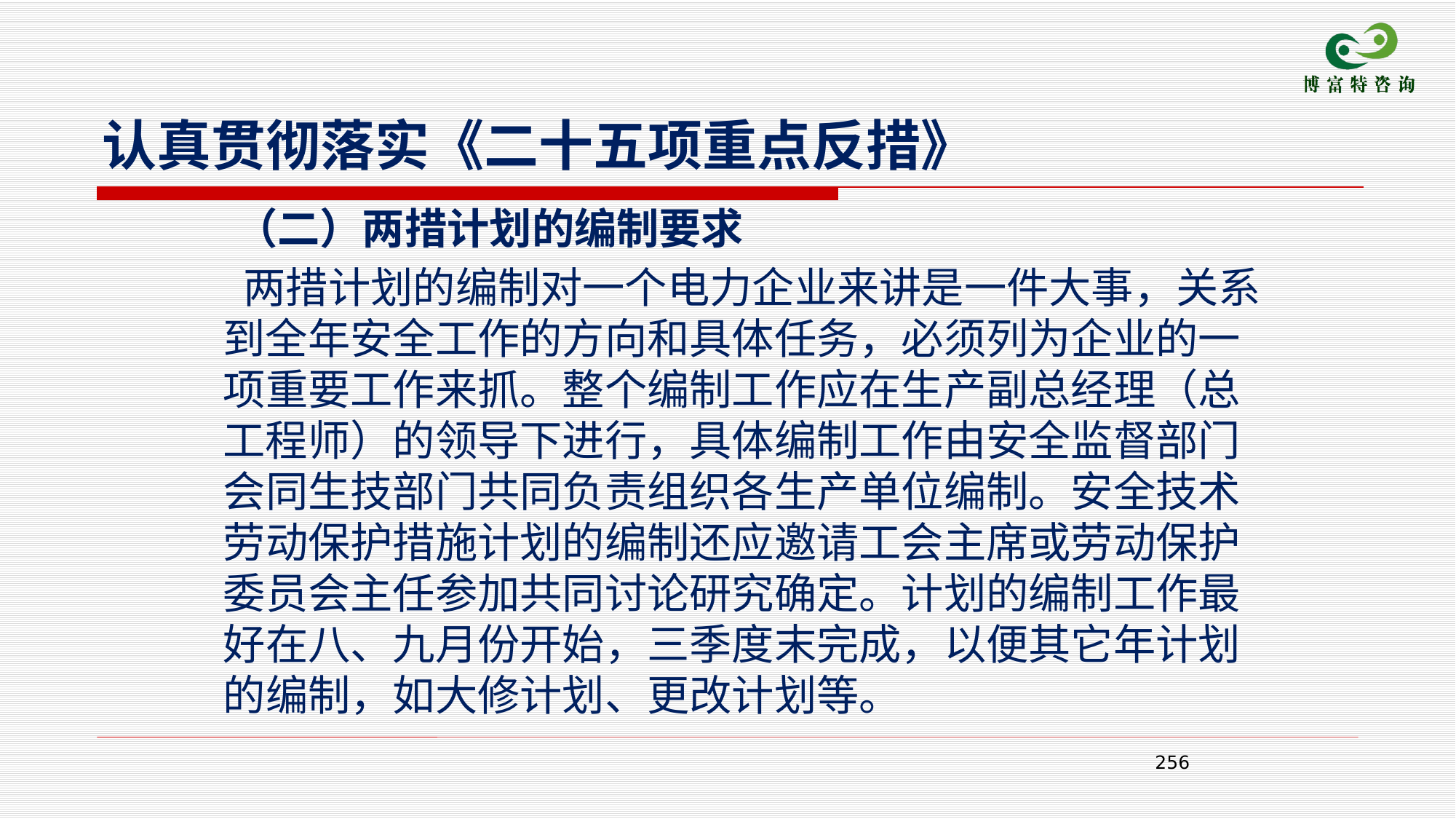

认真贯彻落实《二十五项重点反措》
      （二）两措计划的编制要求
       两措计划的编制对一个电力企业来讲是一件大事，关系到全年安全工作的方向和具体任务，必须列为企业的一项重要工作来抓。整个编制工作应在生产副总经理（总工程师）的领导下进行，具体编制工作由安全监督部门会同生技部门共同负责组织各生产单位编制。安全技术劳动保护措施计划的编制还应邀请工会主席或劳动保护委员会主任参加共同讨论研究确定。计划的编制工作最好在八、九月份开始，三季度末完成，以便其它年计划的编制，如大修计划、更改计划等。

256